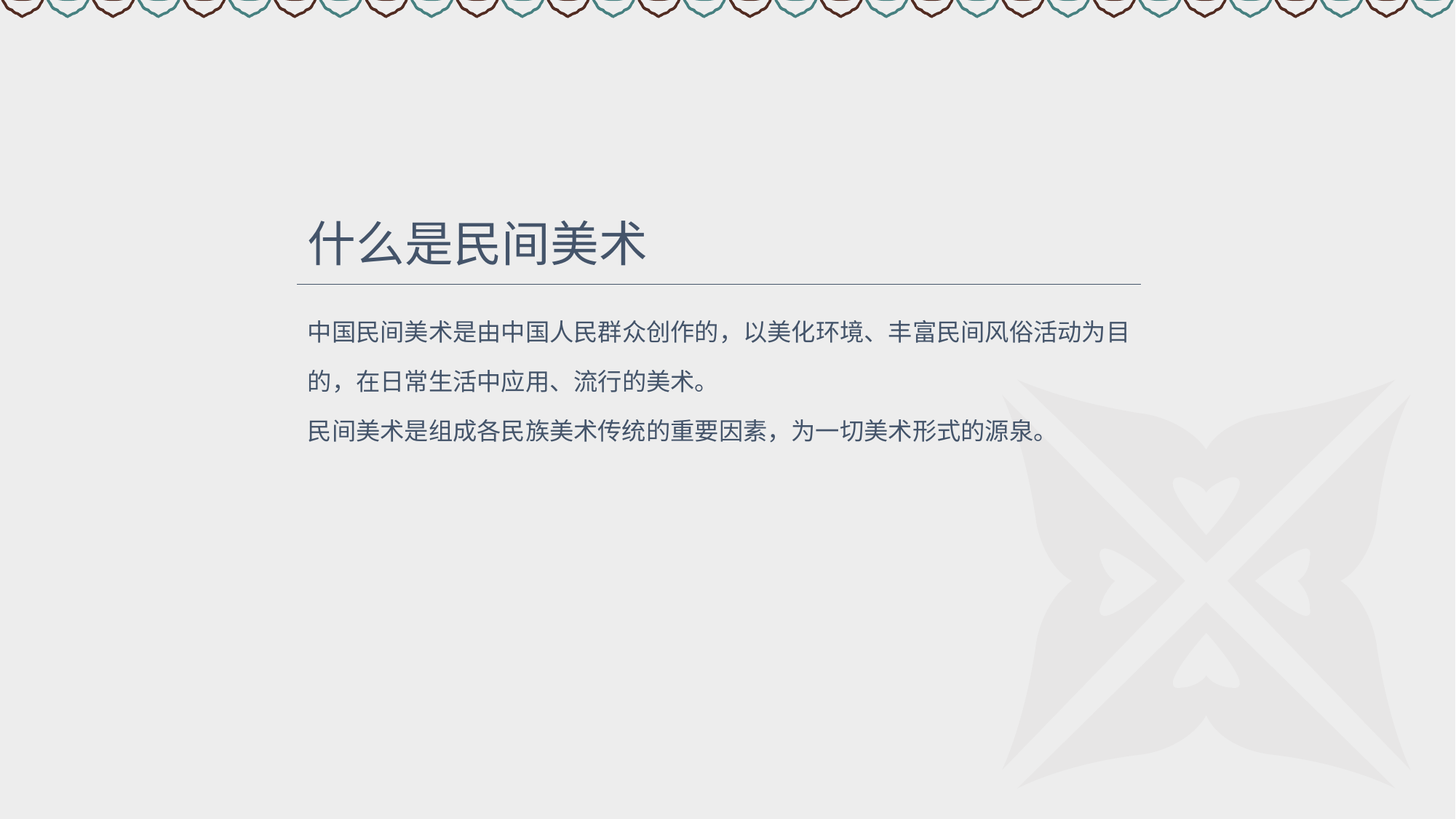

什么是民间美术
中国民间美术是由中国人民群众创作的，以美化环境、丰富民间风俗活动为目的，在日常生活中应用、流行的美术。
民间美术是组成各民族美术传统的重要因素，为一切美术形式的源泉。